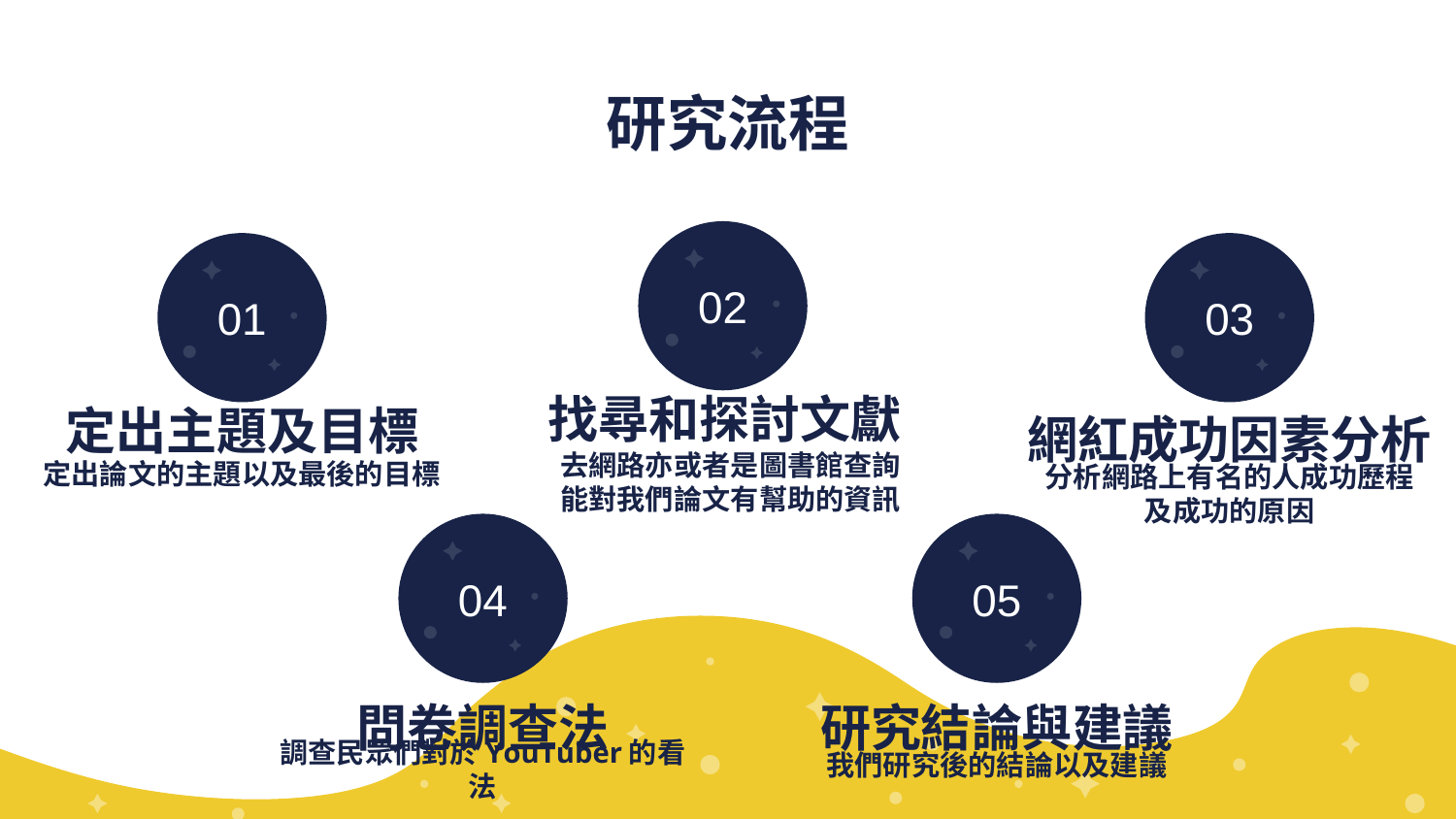

# 研究流程

02
01
03
找尋和探討文獻
定出主題及目標
網紅成功因素分析
定出論文的主題以及最後的目標
去網路亦或者是圖書館查詢能對我們論文有幫助的資訊
分析網路上有名的人成功歷程
及成功的原因

04
05
問卷調查法
研究結論與建議
我們研究後的結論以及建議
調查民眾們對於YouTuber的看法